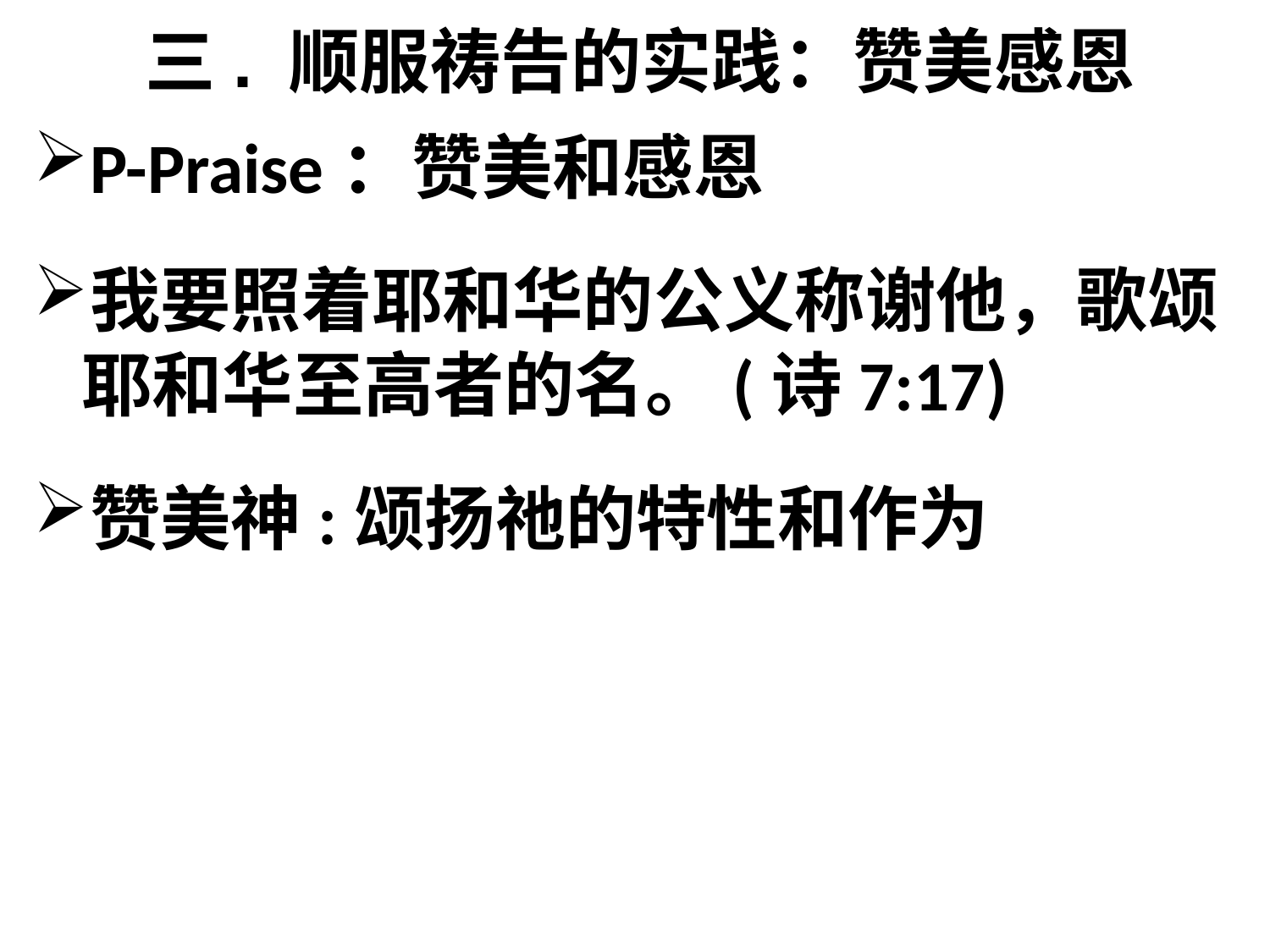

三. 顺服祷告的实践：赞美感恩
P-Praise：赞美和感恩

我要照着耶和华的公义称谢他，歌颂耶和华至高者的名。(诗7:17)

赞美神:颂扬祂的特性和作为